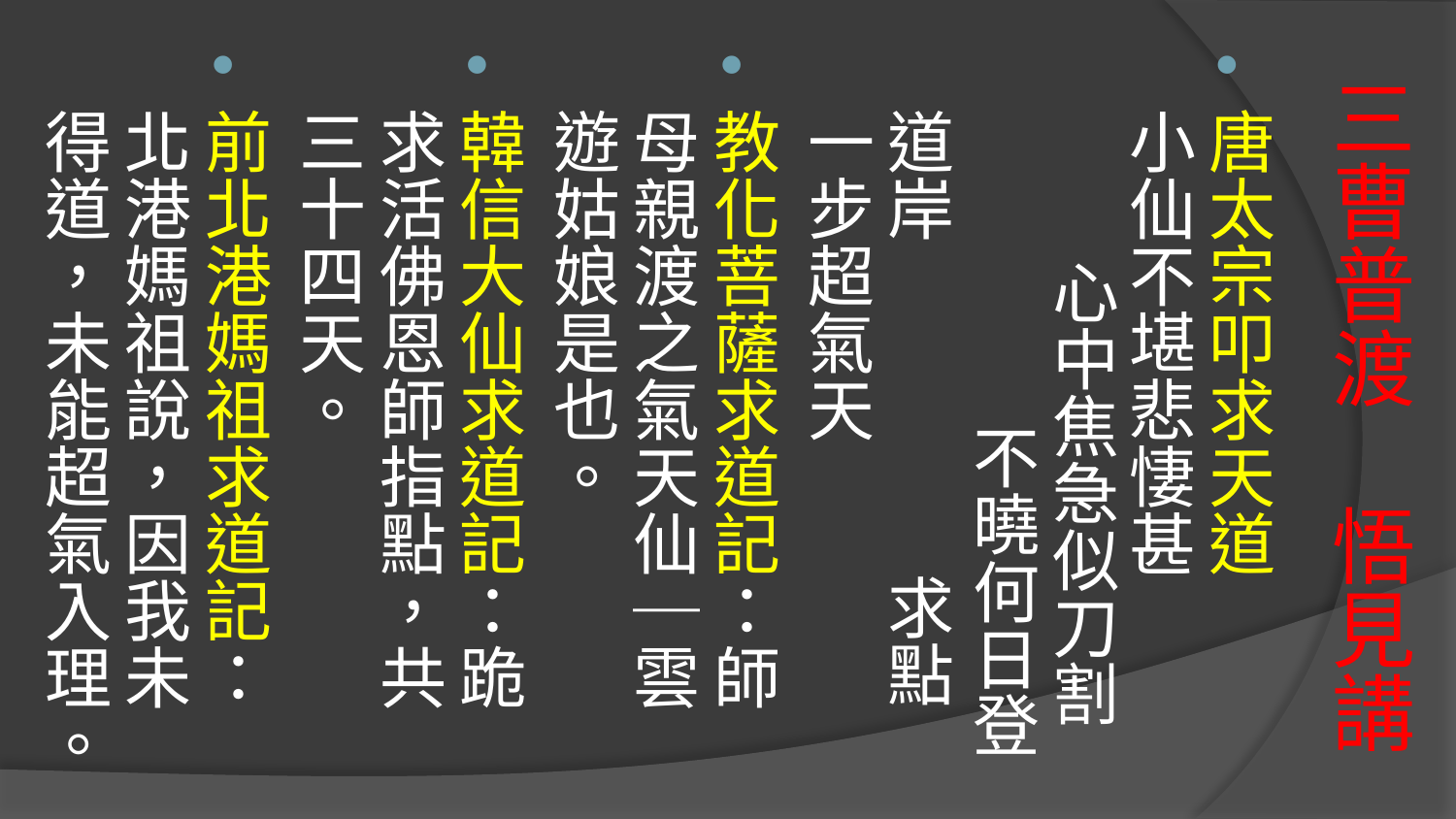

唐太宗叩求天道
小仙不堪悲悽甚                        心中焦急似刀割                         不曉何日登道岸                      求點一步超氣天
教化菩薩求道記：師母親渡之氣天仙｜雲遊姑娘是也。
韓信大仙求道記：跪求活佛恩師指點，共三十四天。
前北港媽祖求道記：北港媽祖說，因我未得道，未能超氣入理。
# 三曹普渡     悟見講